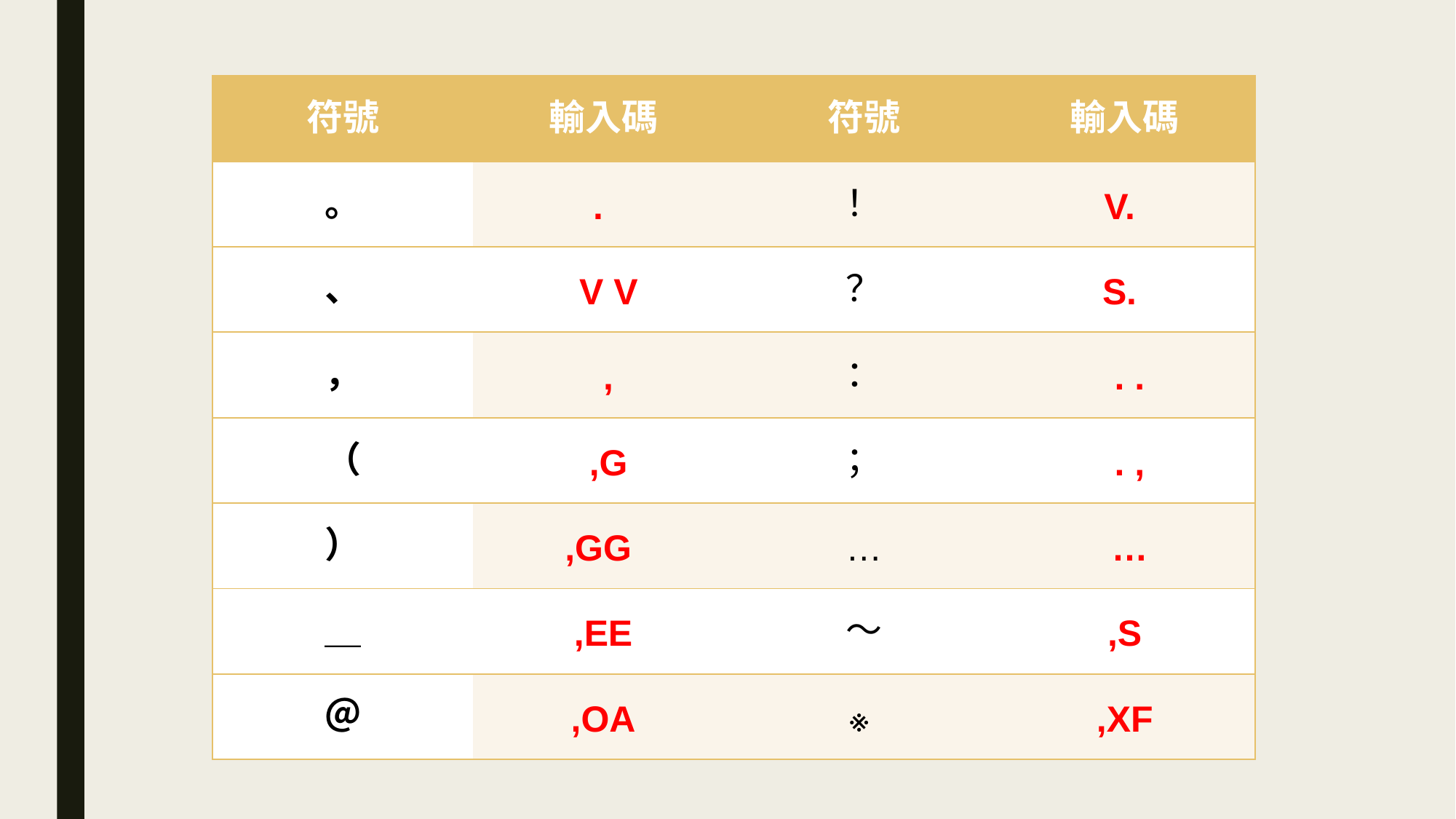

| 符號 | 輸入碼 | 符號 | 輸入碼 |
| --- | --- | --- | --- |
| 。 | . | ！ | V. |
| 、 | V V | ？ | S. |
| ， | , | ： | . . |
| （ | ,G | ； | . , |
| ） | ,GG | … | … |
| ＿ | ,EE | ～ | ,S |
| ＠ | ,OA | ※ | ,XF |